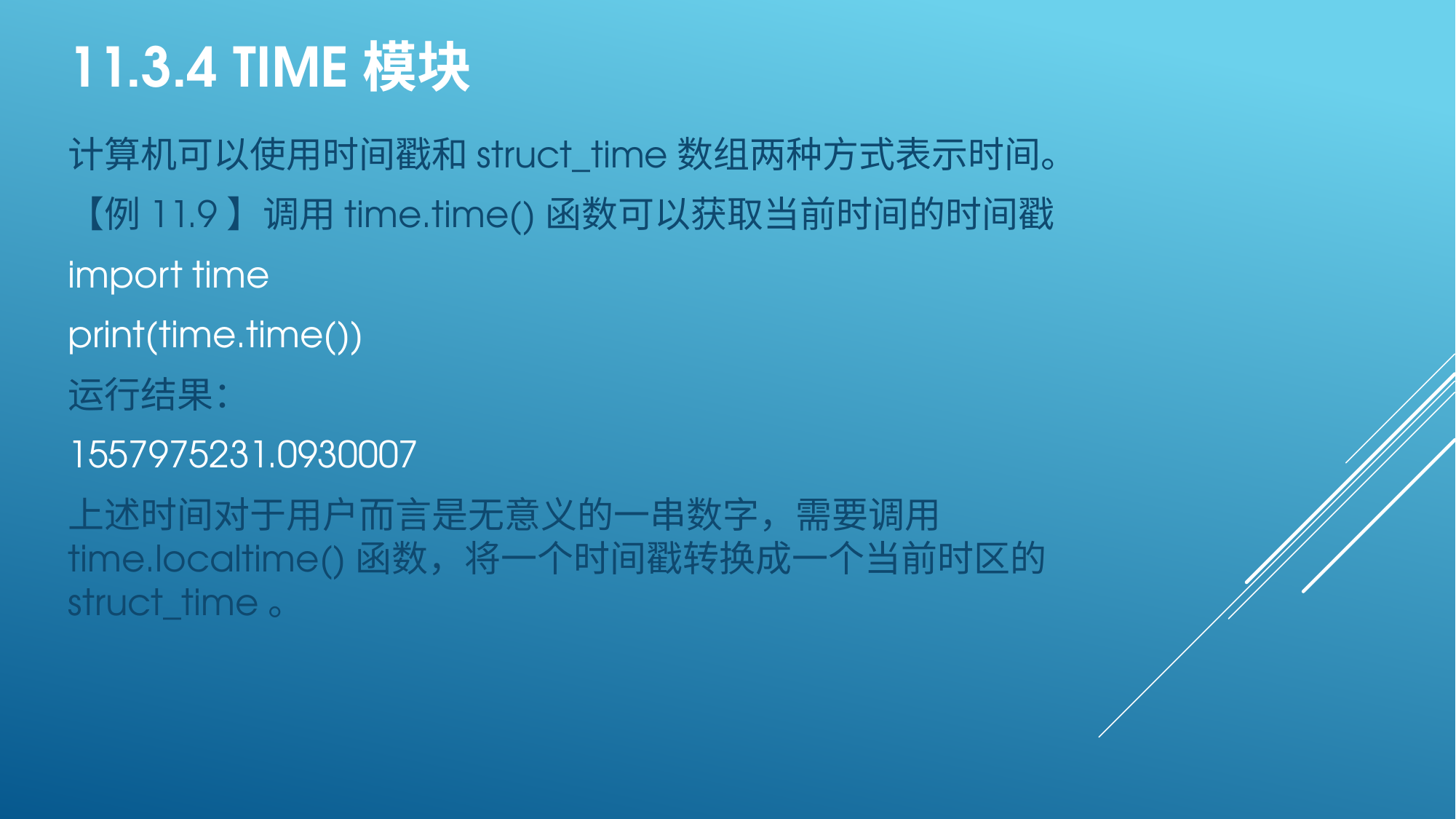

# 11.3.4 time模块
计算机可以使用时间戳和struct_time数组两种方式表示时间。
【例11.9】调用time.time()函数可以获取当前时间的时间戳
import time
print(time.time())
运行结果：
1557975231.0930007
上述时间对于用户而言是无意义的一串数字，需要调用time.localtime()函数，将一个时间戳转换成一个当前时区的struct_time。